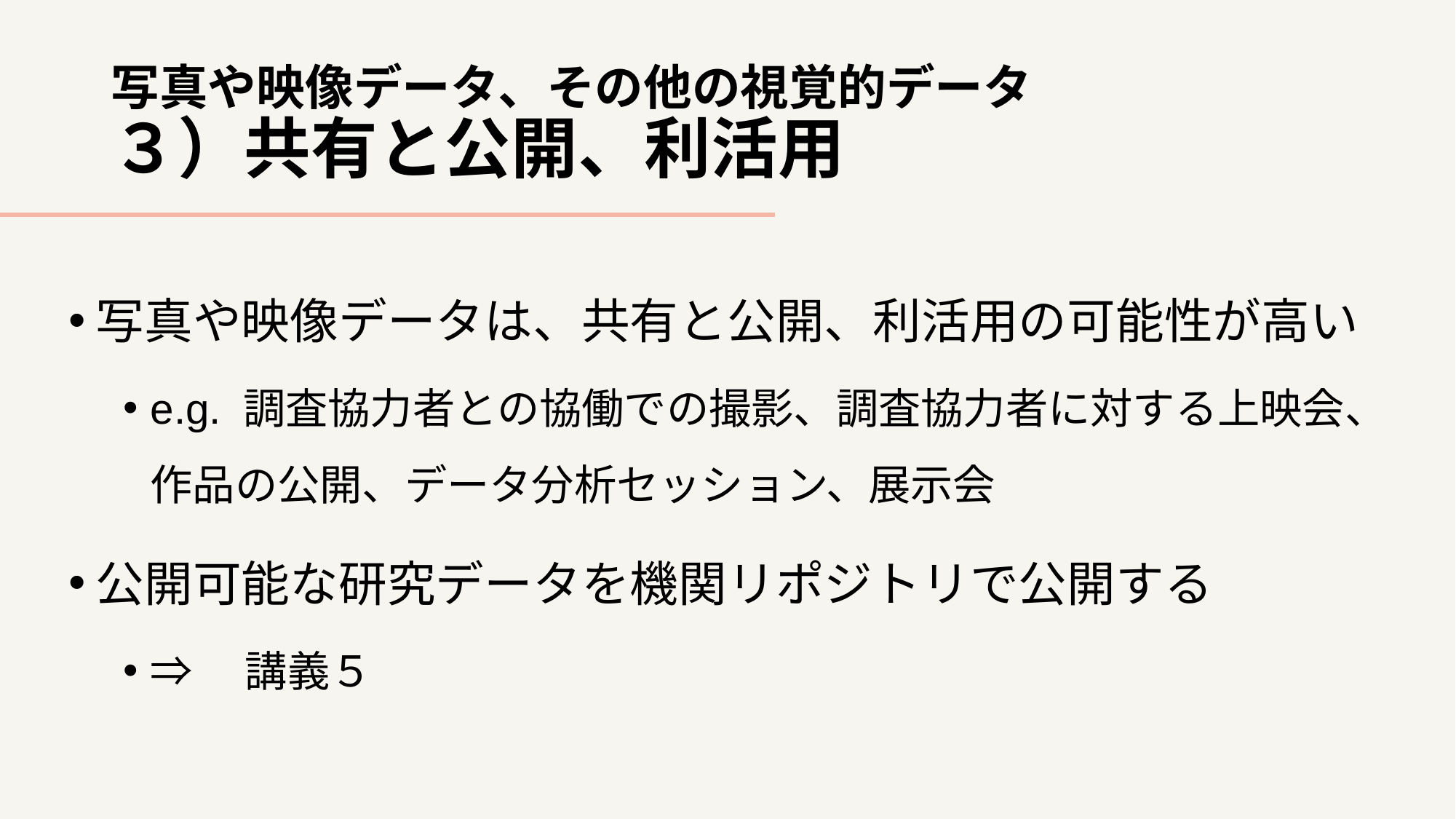

# 写真や映像データ、その他の視覚的データ ３）共有と公開、利活用
写真や映像データは、共有と公開、利活用の可能性が高い
e.g. 調査協力者との協働での撮影、調査協力者に対する上映会、作品の公開、データ分析セッション、展示会
公開可能な研究データを機関リポジトリで公開する
⇒　講義５